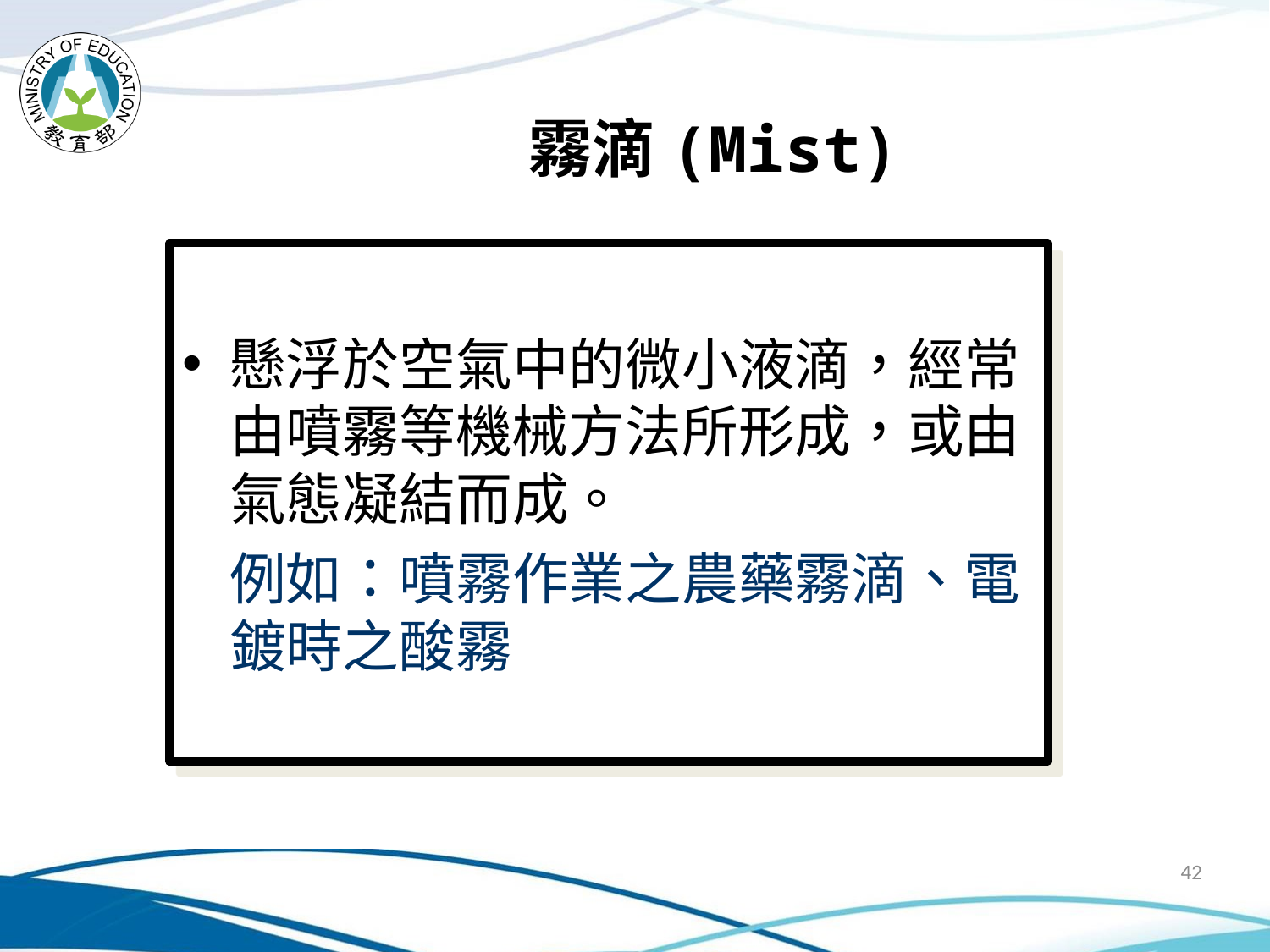

# 霧滴(Mist)

懸浮於空氣中的微小液滴，經常由噴霧等機械方法所形成，或由氣態凝結而成。
	例如：噴霧作業之農藥霧滴、電鍍時之酸霧
42